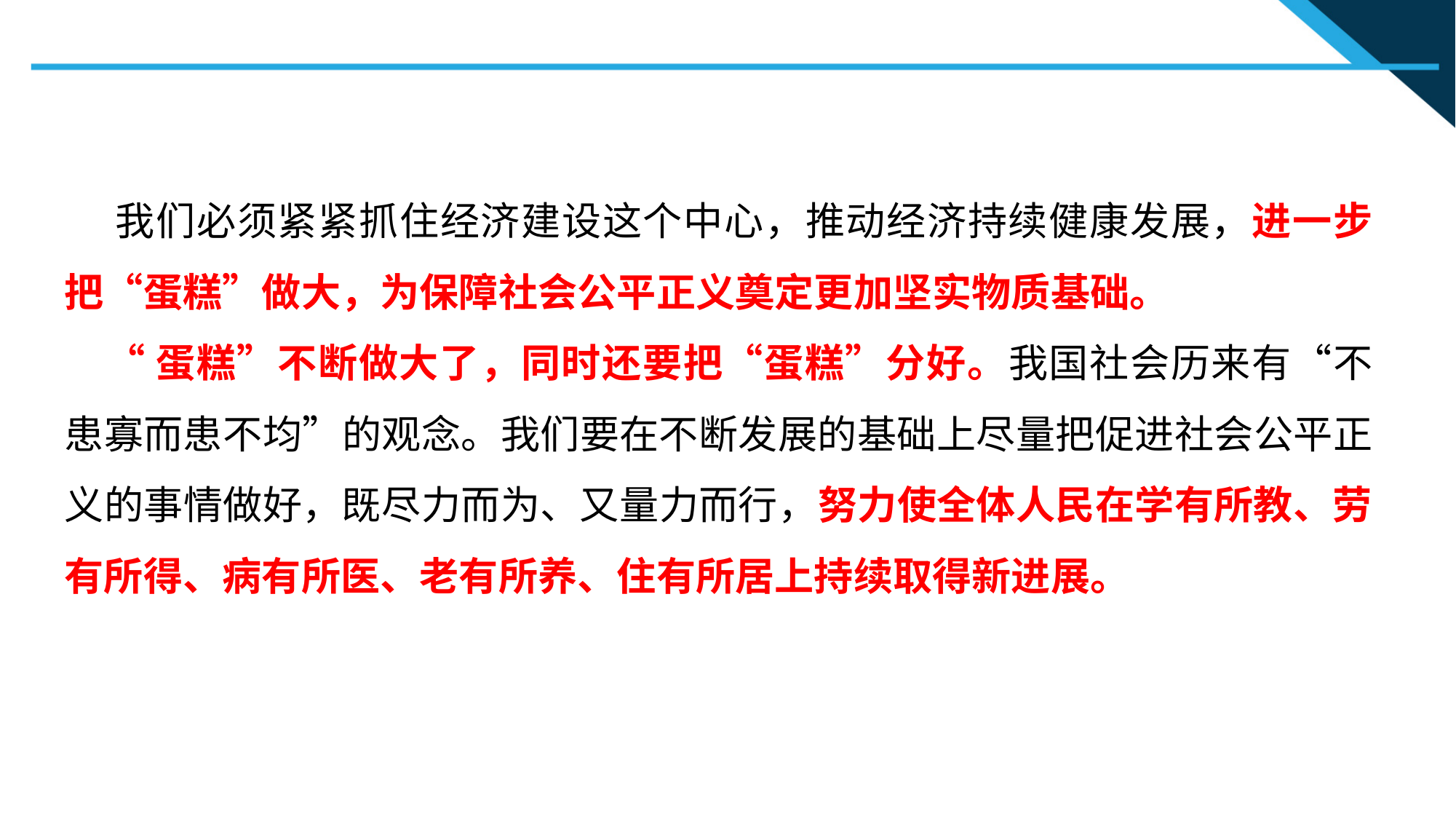

我们必须紧紧抓住经济建设这个中心，推动经济持续健康发展，进一步把“蛋糕”做大，为保障社会公平正义奠定更加坚实物质基础。
    “蛋糕”不断做大了，同时还要把“蛋糕”分好。我国社会历来有“不患寡而患不均”的观念。我们要在不断发展的基础上尽量把促进社会公平正义的事情做好，既尽力而为、又量力而行，努力使全体人民在学有所教、劳有所得、病有所医、老有所养、住有所居上持续取得新进展。